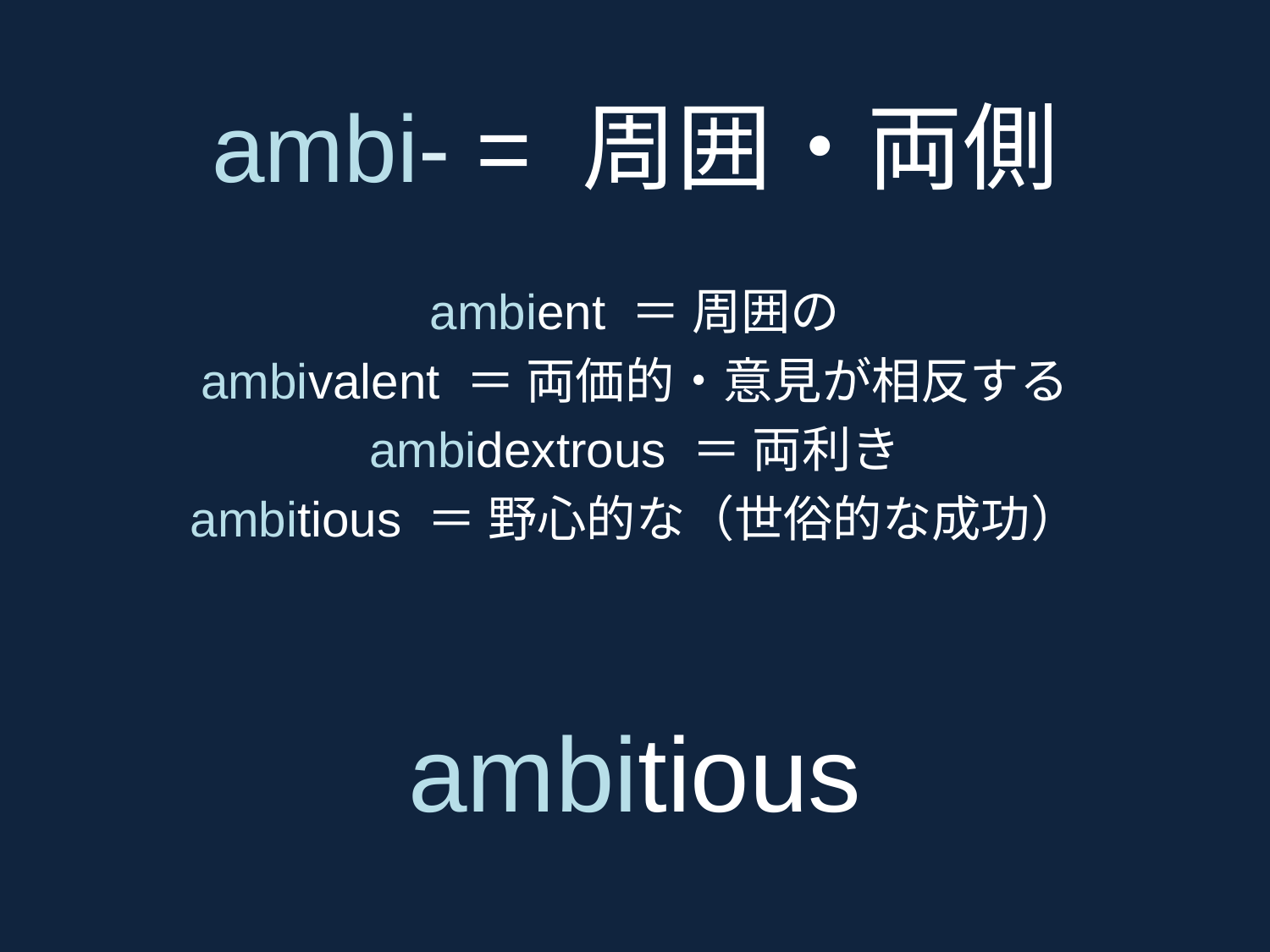

ambi- = 周囲・両側

ambient ＝ 周囲の
ambivalent ＝ 両価的・意見が相反する
ambidextrous ＝ 両利き
ambitious ＝ 野心的な（世俗的な成功）
ambitious